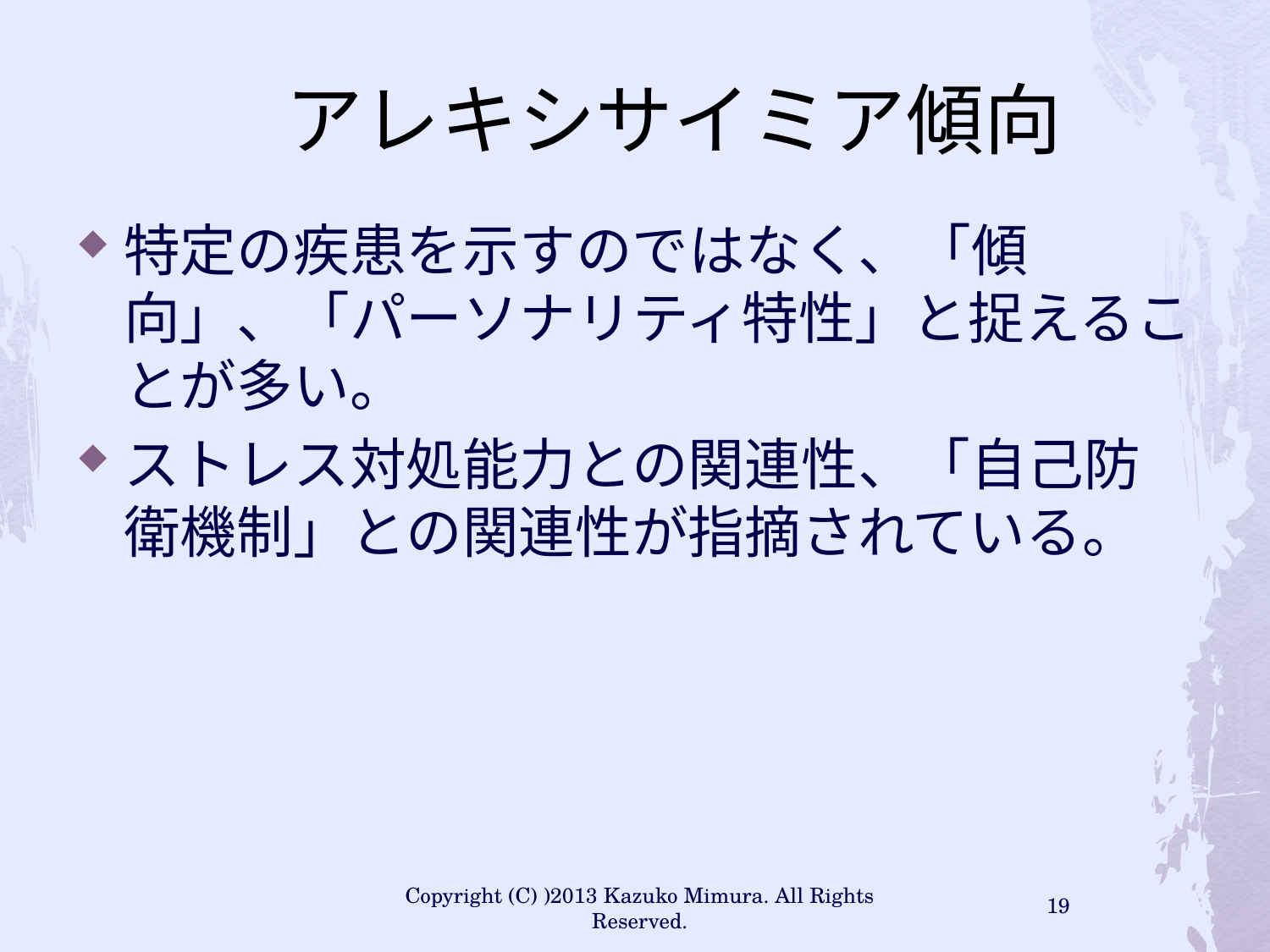

# アレキシサイミア傾向
特定の疾患を示すのではなく、「傾向」、「パーソナリティ特性」と捉えることが多い。
ストレス対処能力との関連性、「自己防衛機制」との関連性が指摘されている。
Copyright (C) )2013 Kazuko Mimura. All Rights Reserved.
19